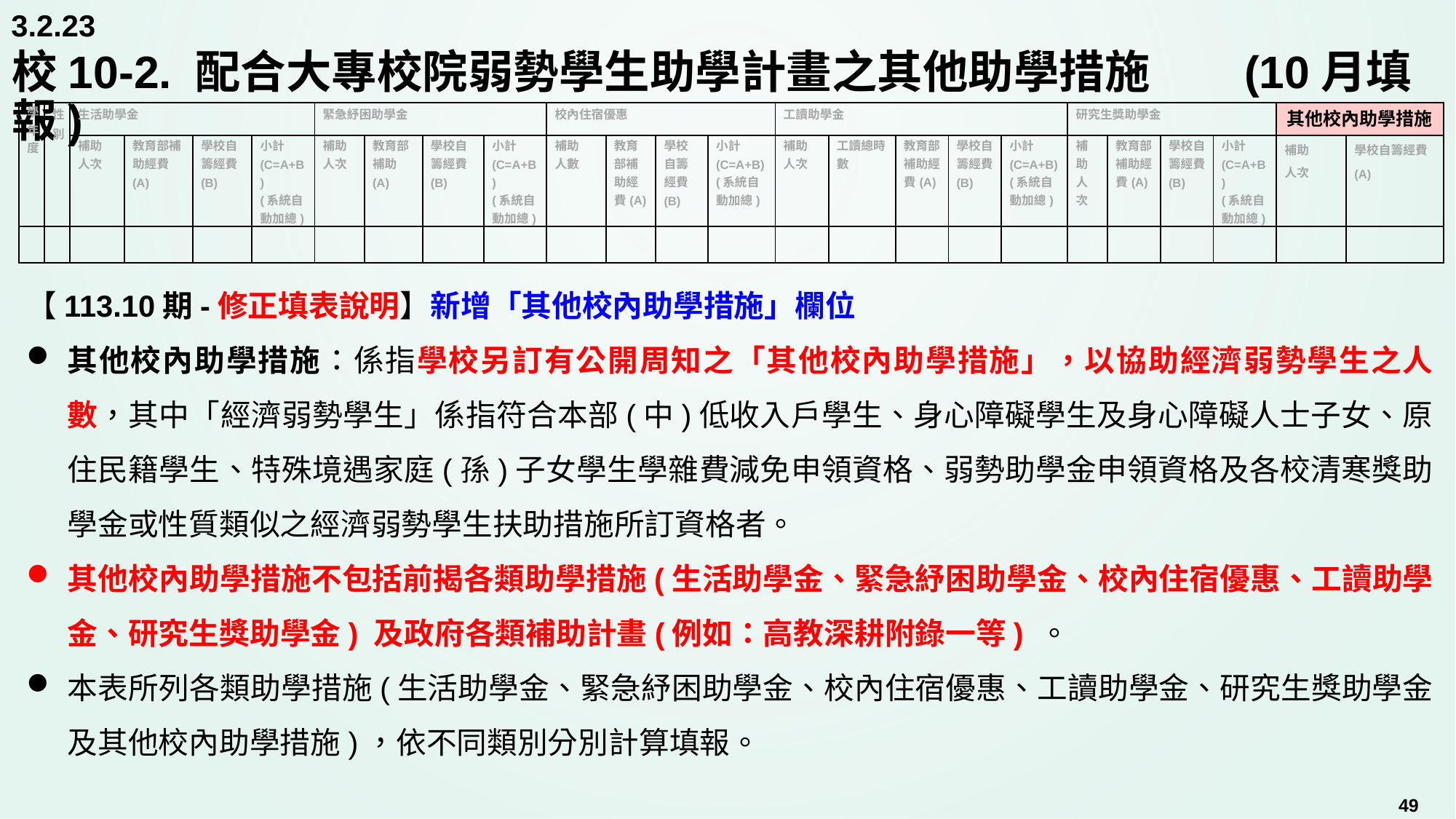

3.2.23
# 校10-2. 配合大專校院弱勢學生助學計畫之其他助學措施	  (10月填報)
| 學年度 | 性別 | 生活助學金 |  |  |  | 緊急紓困助學金 |  |  |  | 校內住宿優惠 |  |  |  | 工讀助學金 |  |  |  |  | 研究生獎助學金 |  |  |  | 其他校內助學措施 |  |
| --- | --- | --- | --- | --- | --- | --- | --- | --- | --- | --- | --- | --- | --- | --- | --- | --- | --- | --- | --- | --- | --- | --- | --- | --- |
|  |  | 補助 人次 | 教育部補助經費(A) | 學校自籌經費(B) | 小計(C=A+B) (系統自動加總) | 補助 人次 | 教育部補助(A) | 學校自籌經費(B) | 小計(C=A+B) (系統自動加總) | 補助 人數 | 教育部補助經費(A) | 學校自籌經費(B) | 小計(C=A+B) (系統自動加總) | 補助 人次 | 工讀總時數 | 教育部補助經費(A) | 學校自籌經費(B) | 小計(C=A+B) (系統自動加總) | 補助 人次 | 教育部補助經費(A) | 學校自籌經費(B) | 小計(C=A+B) (系統自動加總) | 補助 人次 | 學校自籌經費(A) |
|  |  |  |  |  |  |  |  |  |  |  |  |  |  |  |  |  |  |  |  |  |  |  |  |  |
【113.10期-修正填表說明】新增「其他校內助學措施」欄位
其他校內助學措施：係指學校另訂有公開周知之「其他校內助學措施」，以協助經濟弱勢學生之人數，其中「經濟弱勢學生」係指符合本部(中)低收入戶學生、身心障礙學生及身心障礙人士子女、原住民籍學生、特殊境遇家庭(孫)子女學生學雜費減免申領資格、弱勢助學金申領資格及各校清寒獎助學金或性質類似之經濟弱勢學生扶助措施所訂資格者。
其他校內助學措施不包括前揭各類助學措施(生活助學金、緊急紓困助學金、校內住宿優惠、工讀助學金、研究生獎助學金) 及政府各類補助計畫(例如：高教深耕附錄一等) 。
本表所列各類助學措施(生活助學金、緊急紓困助學金、校內住宿優惠、工讀助學金、研究生獎助學金及其他校內助學措施)，依不同類別分別計算填報。